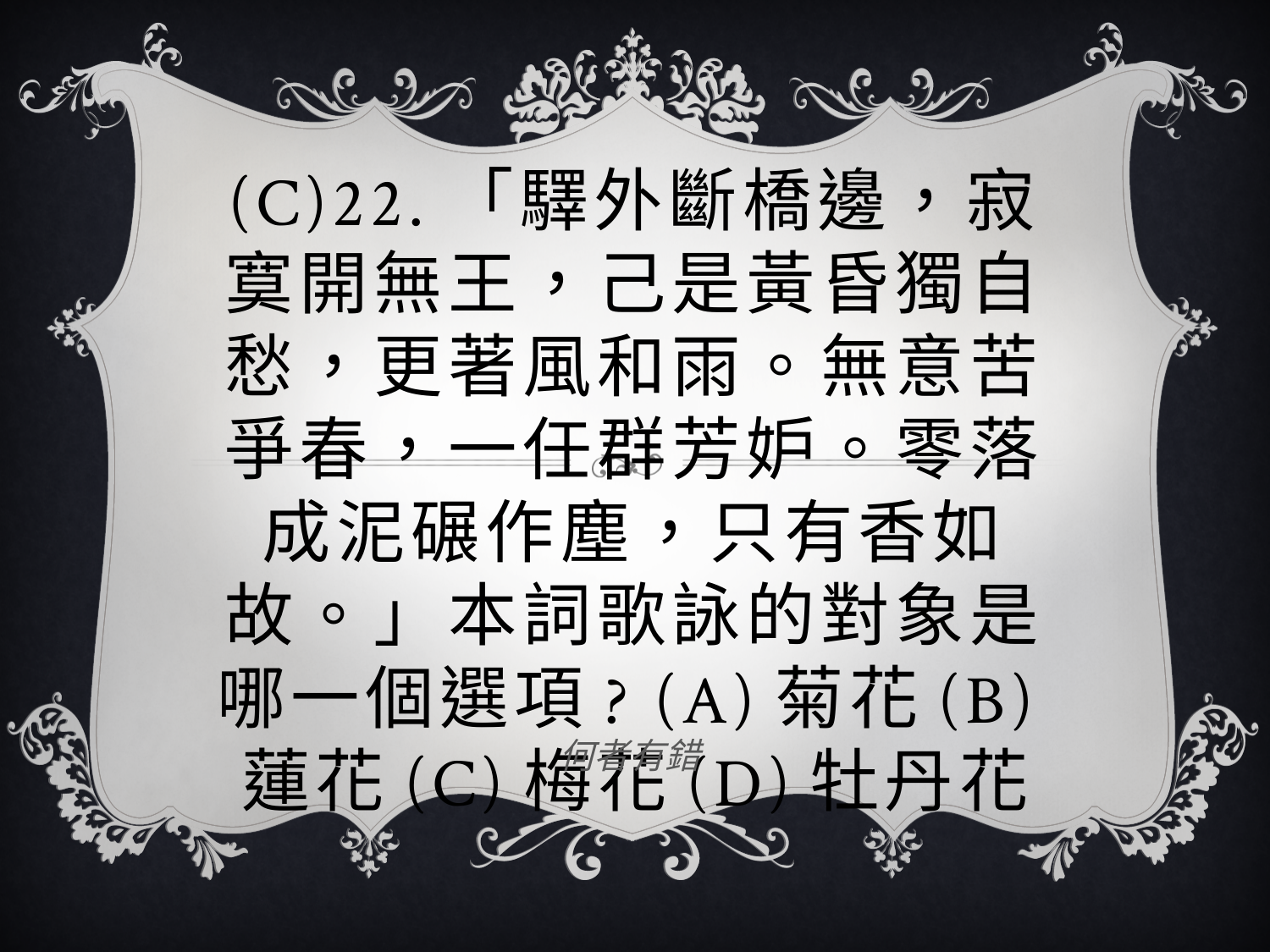

# (C)22.「驛外斷橋邊，寂寞開無王，己是黃昏獨自愁，更著風和雨。無意苦爭春，一任群芳妒。零落成泥碾作塵，只有香如故。」本詞歌詠的對象是哪一個選項? (A)菊花(B)蓮花(C)梅花(D)牡丹花
何者有錯